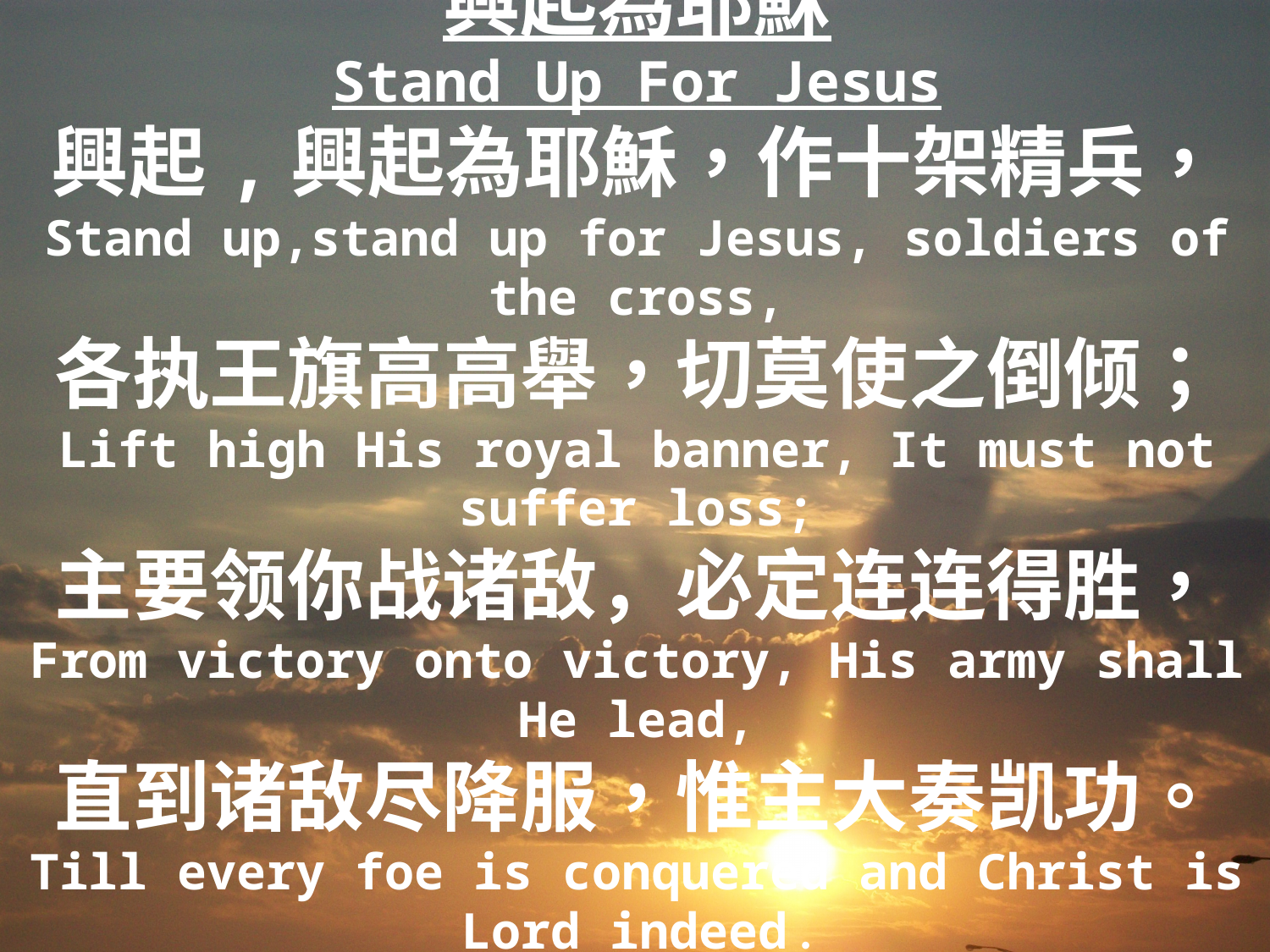

# 興起為耶穌 Stand Up For Jesus 興起,興起為耶穌，作十架精兵， Stand up,stand up for Jesus, soldiers of the cross, 各执王旗高高舉，切莫使之倒倾； Lift high His royal banner, It must not suffer loss; 主要领你战诸敌，必定连连得胜， From victory onto victory, His army shall He lead, 直到诸敌尽降服，惟主大奏凯功。 Till every foe is conquered and Christ is Lord indeed .